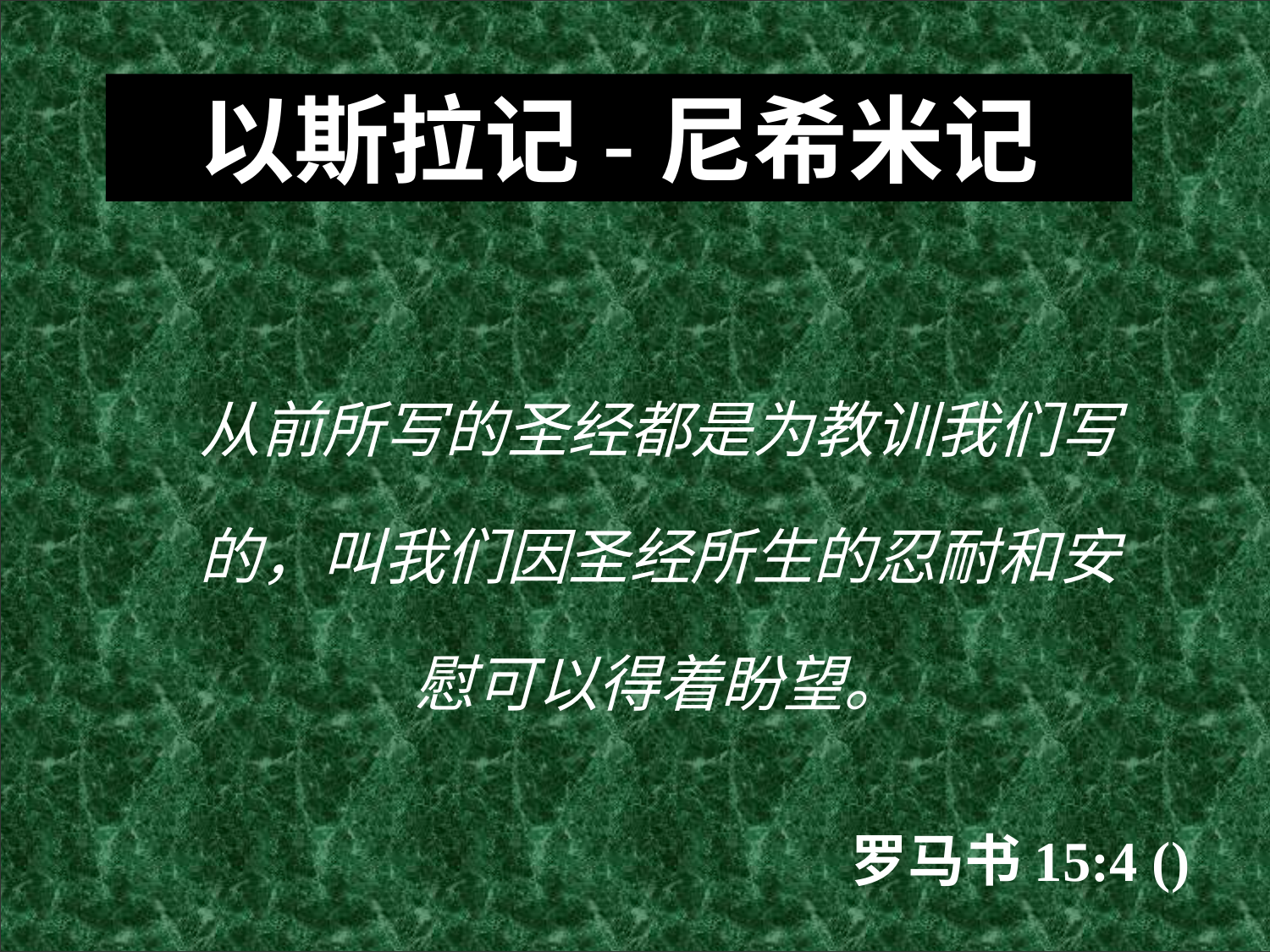

以斯拉记-尼希米记
从前所写的圣经都是为教训我们写的，叫我们因圣经所生的忍耐和安慰可以得着盼望。
罗马书15:4 ()